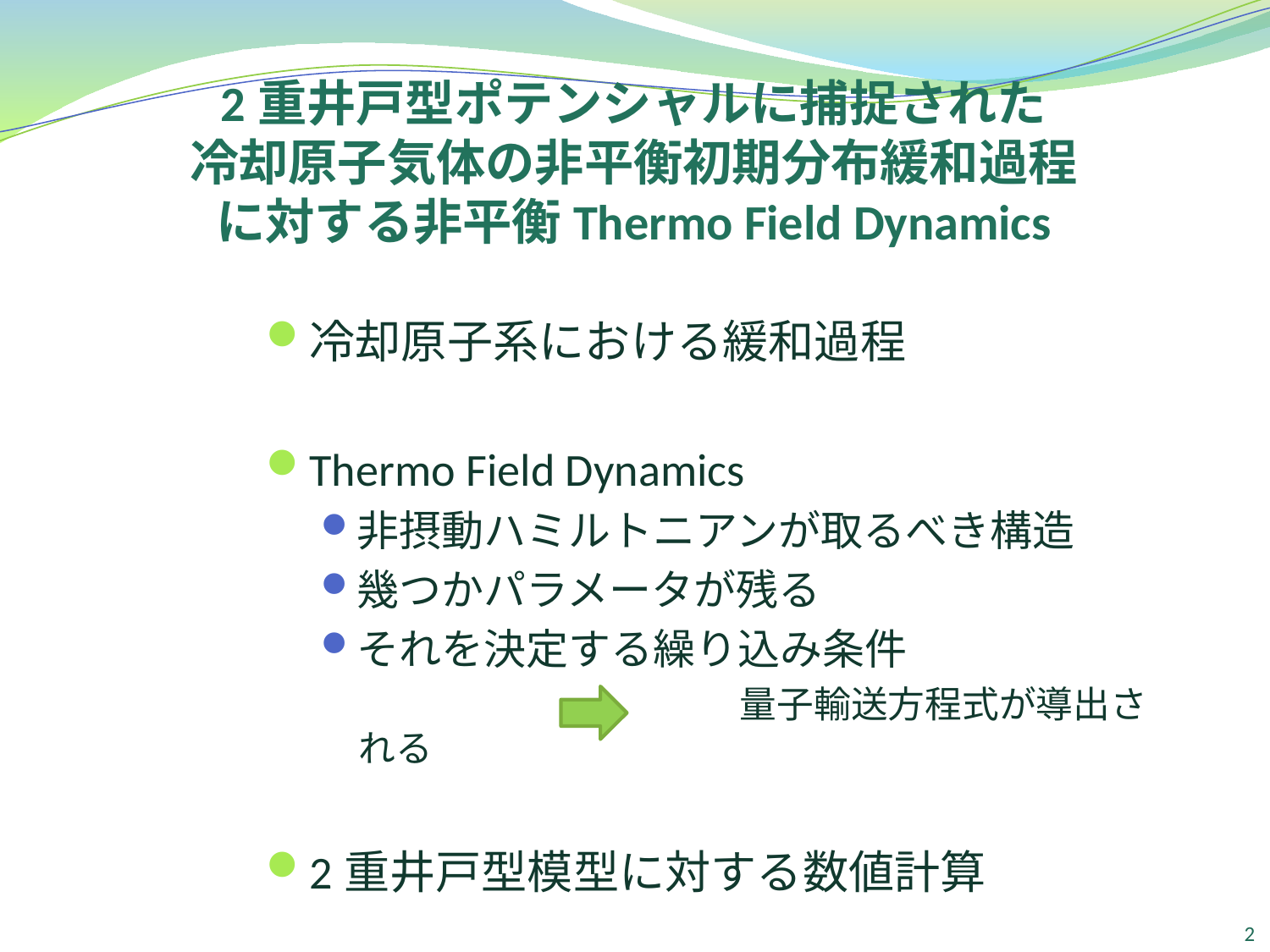

2重井戸型ポテンシャルに捕捉された
冷却原子気体の非平衡初期分布緩和過程
に対する非平衡Thermo Field Dynamics
冷却原子系における緩和過程

Thermo Field Dynamics
非摂動ハミルトニアンが取るべき構造
幾つかパラメータが残る
それを決定する繰り込み条件
			量子輸送方程式が導出される

2重井戸型模型に対する数値計算

2